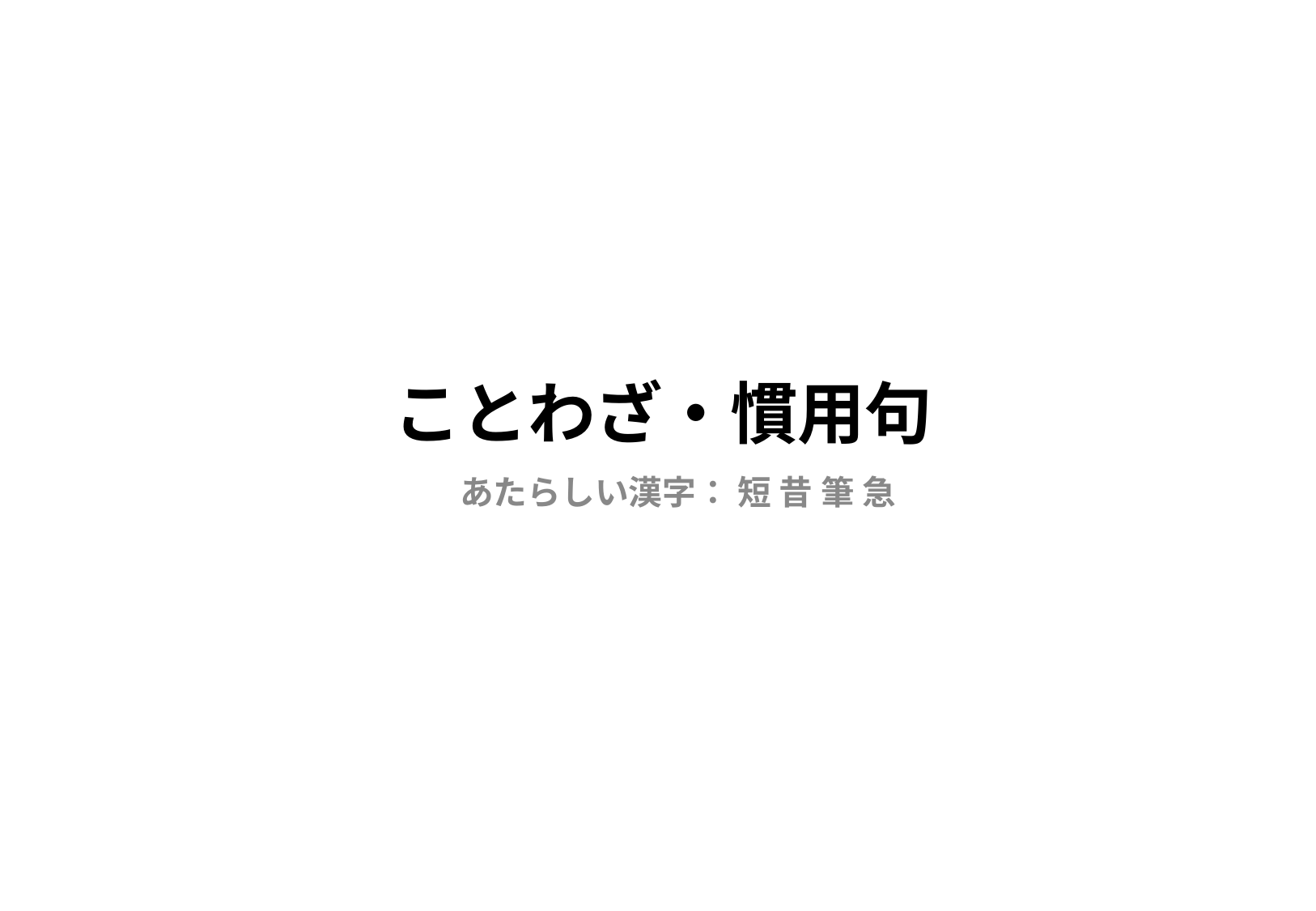

# ことわざ・慣用句
あたらしい漢字： 短 昔 筆 急